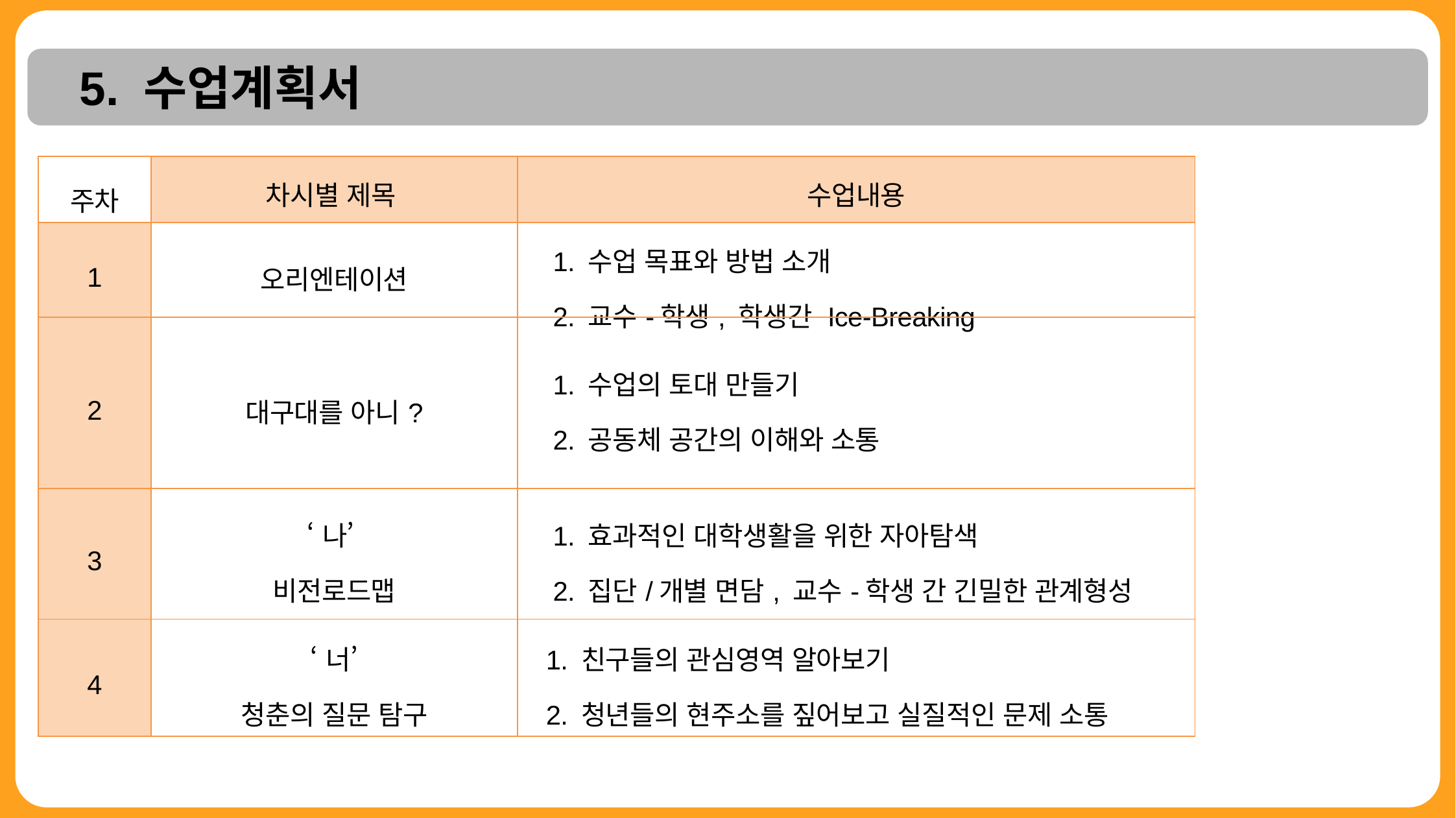

5. 수업계획서
| 주차 | 차시별 제목 | 수업내용 |
| --- | --- | --- |
| 1 | 오리엔테이션 | 1. 수업 목표와 방법 소개 2. 교수-학생, 학생간 Ice-Breaking |
| 2 | 대구대를 아니? | 1. 수업의 토대 만들기 2. 공동체 공간의 이해와 소통 |
| 3 | ‘나’ 비전로드맵 | 1. 효과적인 대학생활을 위한 자아탐색 2. 집단/개별 면담, 교수-학생 간 긴밀한 관계형성 |
| 4 | ‘너’ 청춘의 질문 탐구 | 1. 친구들의 관심영역 알아보기 2. 청년들의 현주소를 짚어보고 실질적인 문제 소통 |